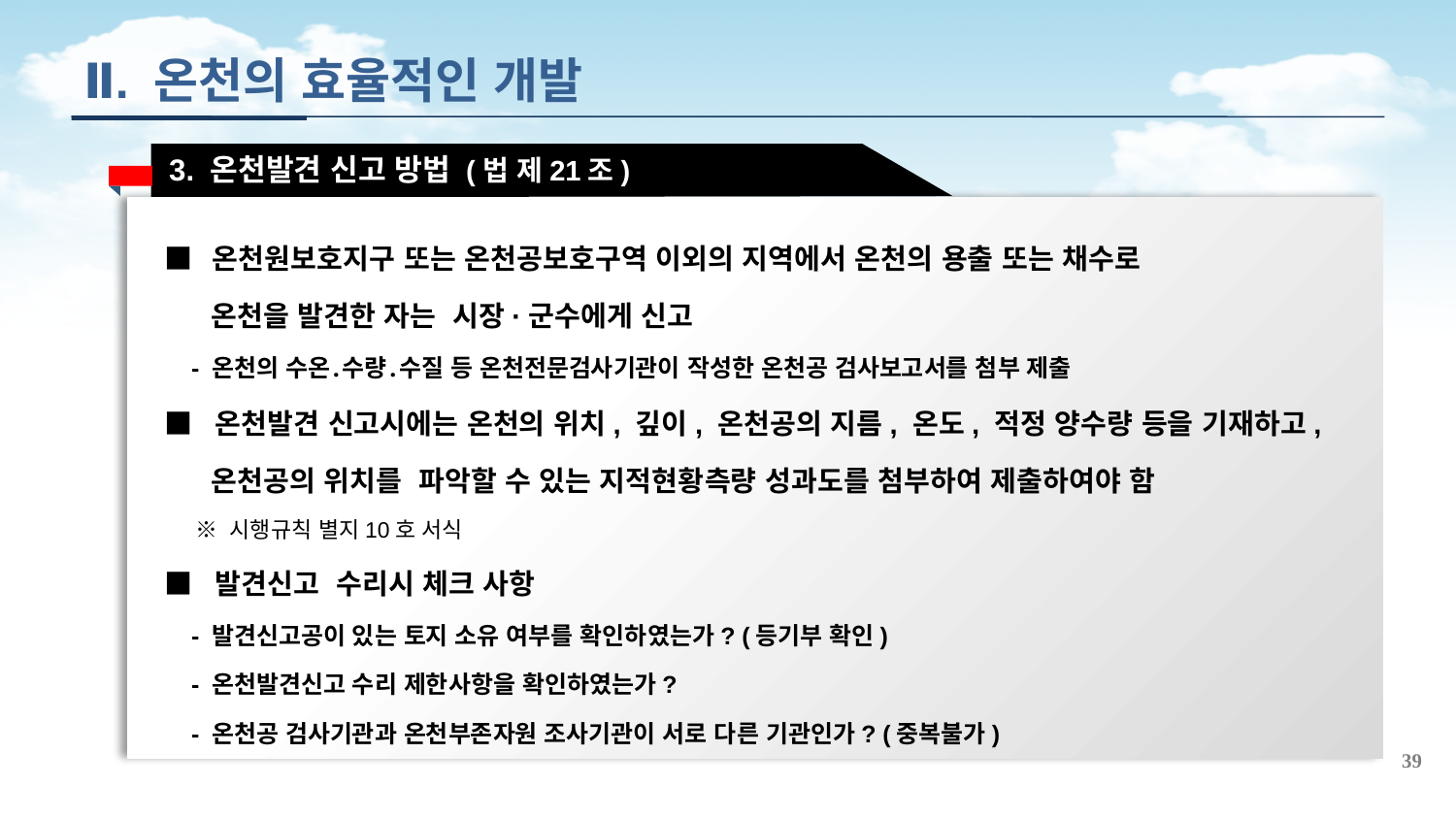

Ⅱ. 온천의 효율적인 개발

3. 온천발견 신고 방법 (법 제21조)

■  온천원보호지구 또는 온천공보호구역 이외의 지역에서 온천의 용출 또는 채수로
     온천을 발견한 자는  시장·군수에게 신고
    - 온천의 수온․수량․수질 등 온천전문검사기관이 작성한 온천공 검사보고서를 첨부 제출
■  온천발견 신고시에는 온천의 위치, 깊이, 온천공의 지름, 온도, 적정 양수량 등을 기재하고,
     온천공의 위치를  파악할 수 있는 지적현황측량 성과도를 첨부하여 제출하여야 함
     ※ 시행규칙 별지10호 서식
■  발견신고  수리시 체크 사항
    - 발견신고공이 있는 토지 소유 여부를 확인하였는가? (등기부 확인)
    - 온천발견신고 수리 제한사항을 확인하였는가?
    - 온천공 검사기관과 온천부존자원 조사기관이 서로 다른 기관인가? (중복불가)
39